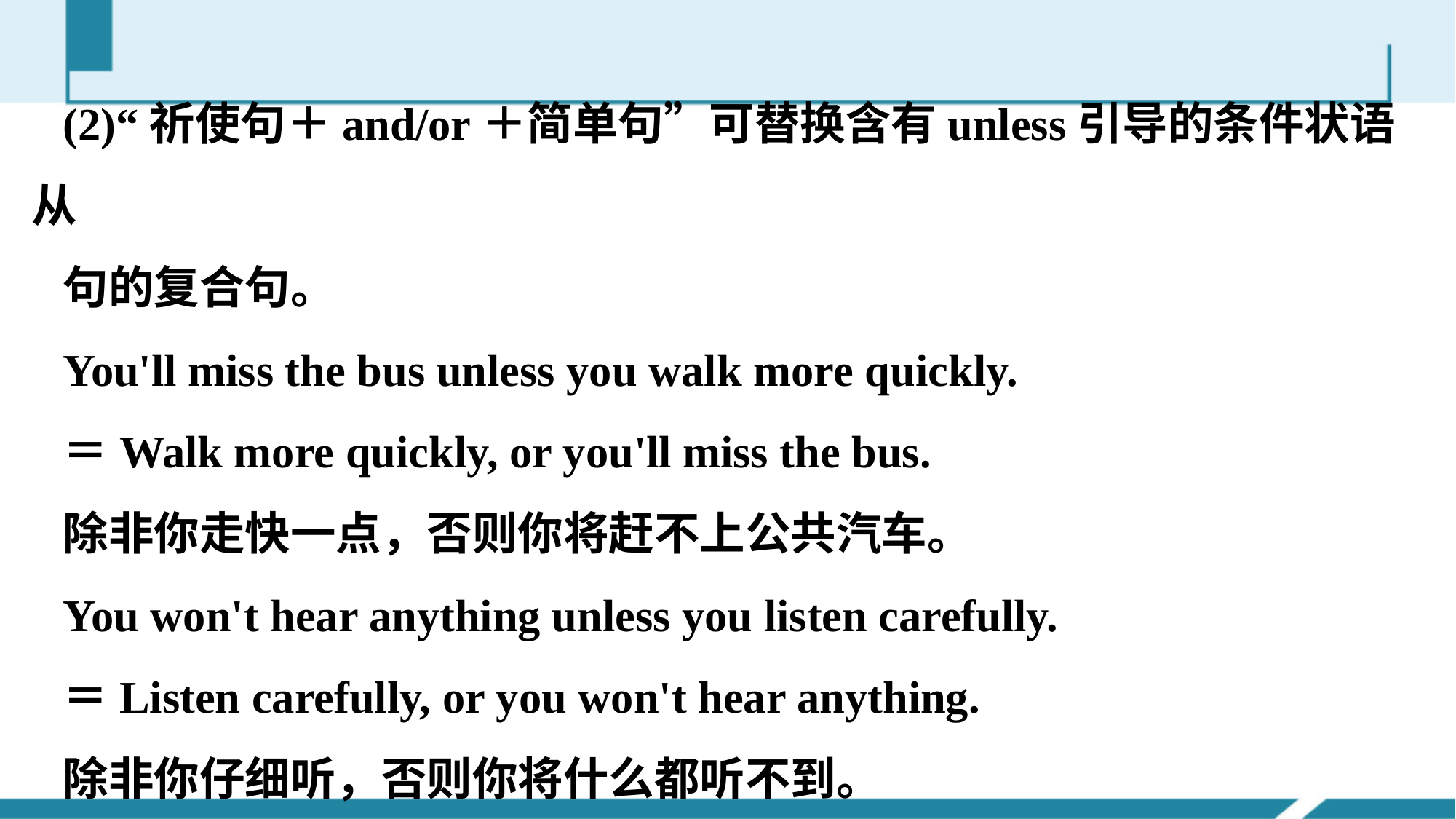

(2)“祈使句＋and/or＋简单句”可替换含有unless引导的条件状语从
句的复合句。
You'll miss the bus unless you walk more quickly.
＝Walk more quickly, or you'll miss the bus.
除非你走快一点，否则你将赶不上公共汽车。
You won't hear anything unless you listen carefully.
＝Listen carefully, or you won't hear anything.
除非你仔细听，否则你将什么都听不到。